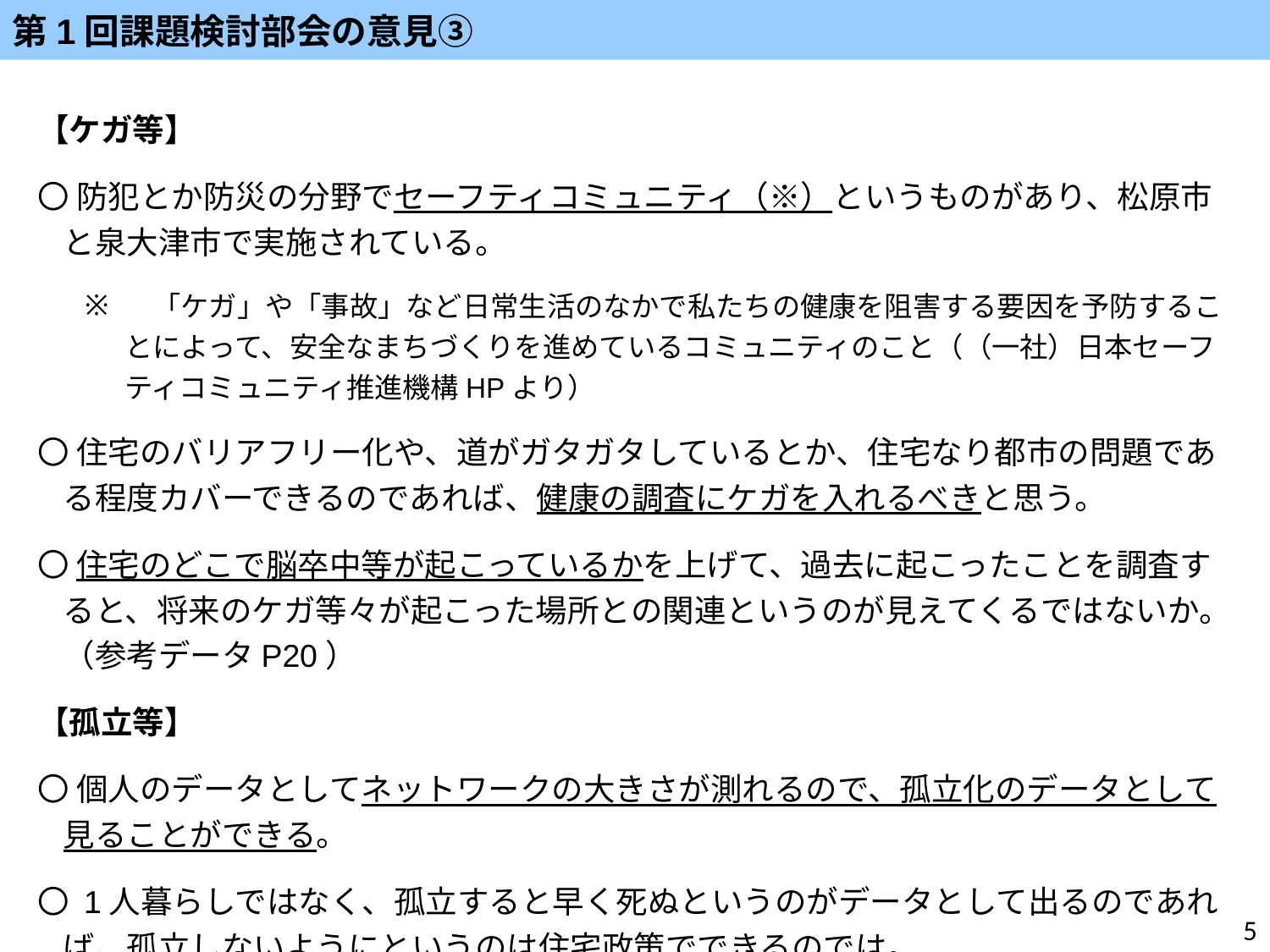

第1回課題検討部会の意見③
【ケガ等】
〇 防犯とか防災の分野でセーフティコミュニティ（※）というものがあり、松原市と泉大津市で実施されている。
　「ケガ」や「事故」など日常生活のなかで私たちの健康を阻害する要因を予防することによって、安全なまちづくりを進めているコミュニティのこと（（一社）日本セーフティコミュニティ推進機構HPより）
〇 住宅のバリアフリー化や、道がガタガタしているとか、住宅なり都市の問題である程度カバーできるのであれば、健康の調査にケガを入れるべきと思う。
〇 住宅のどこで脳卒中等が起こっているかを上げて、過去に起こったことを調査すると、将来のケガ等々が起こった場所との関連というのが見えてくるではないか。（参考データP20）
【孤立等】
〇 個人のデータとしてネットワークの大きさが測れるので、孤立化のデータとして見ることができる。
〇 1人暮らしではなく、孤立すると早く死ぬというのがデータとして出るのであれば、孤立しないようにというのは住宅政策でできるのでは。
〇 病院とか施設で、一定歩行機能とかが回復しても、帰る家の中の住まい方がめちゃくちゃで、とても帰れる状態じゃないなど、住まい方が乱れている場合が一定ある。
5